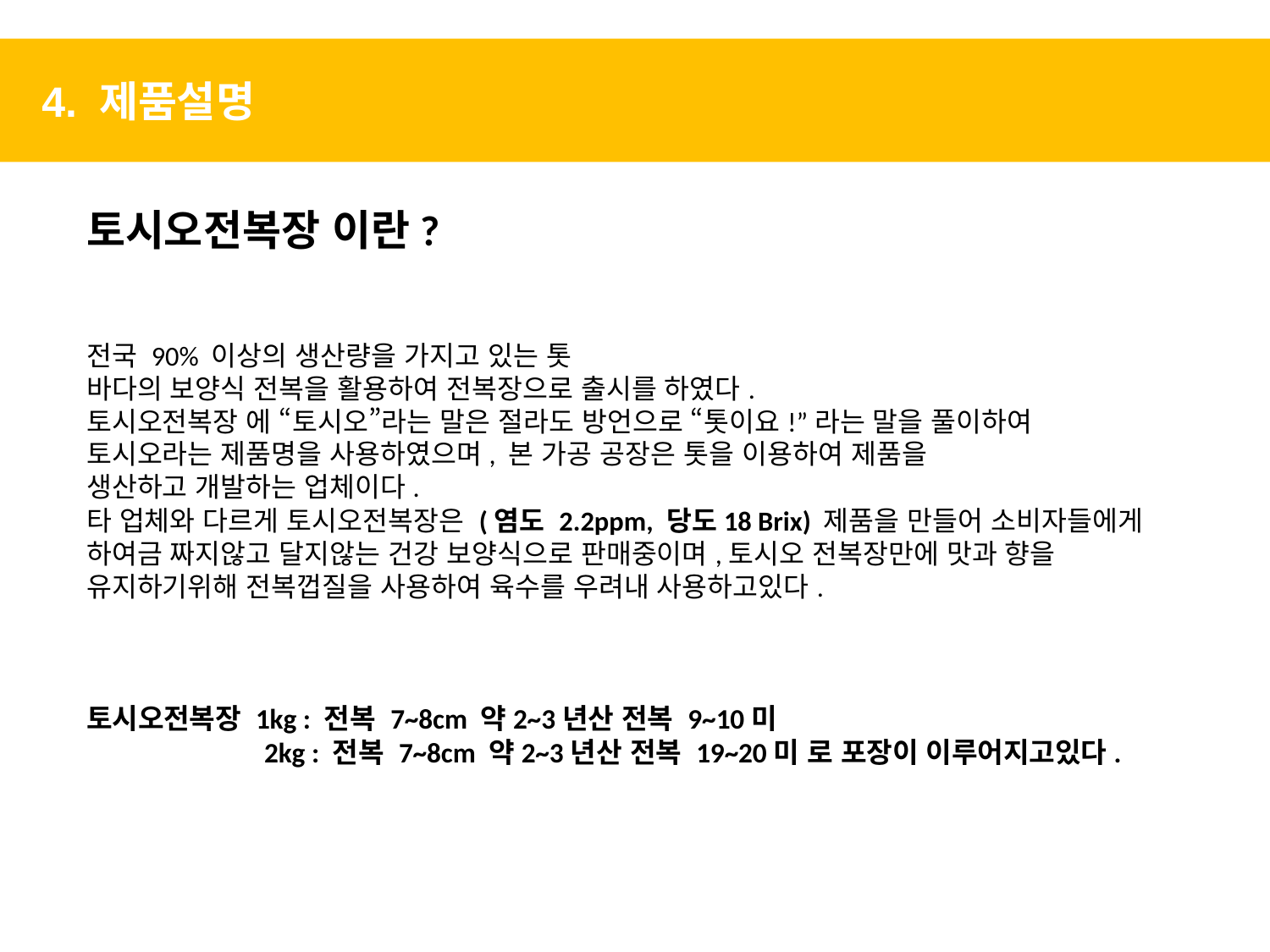

4. 제품설명
토시오전복장 이란?

전국 90% 이상의 생산량을 가지고 있는 톳
바다의 보양식 전복을 활용하여 전복장으로 출시를 하였다.
토시오전복장 에 “토시오”라는 말은 절라도 방언으로 “톳이요!”라는 말을 풀이하여
토시오라는 제품명을 사용하였으며, 본 가공 공장은 톳을 이용하여 제품을
생산하고 개발하는 업체이다.
타 업체와 다르게 토시오전복장은 (염도 2.2ppm, 당도18 Brix) 제품을 만들어 소비자들에게 하여금 짜지않고 달지않는 건강 보양식으로 판매중이며,토시오 전복장만에 맛과 향을 유지하기위해 전복껍질을 사용하여 육수를 우려내 사용하고있다.

토시오전복장 1kg : 전복 7~8cm 약2~3년산 전복 9~10미
                            2kg : 전복 7~8cm 약2~3년산 전복 19~20미 로 포장이 이루어지고있다.